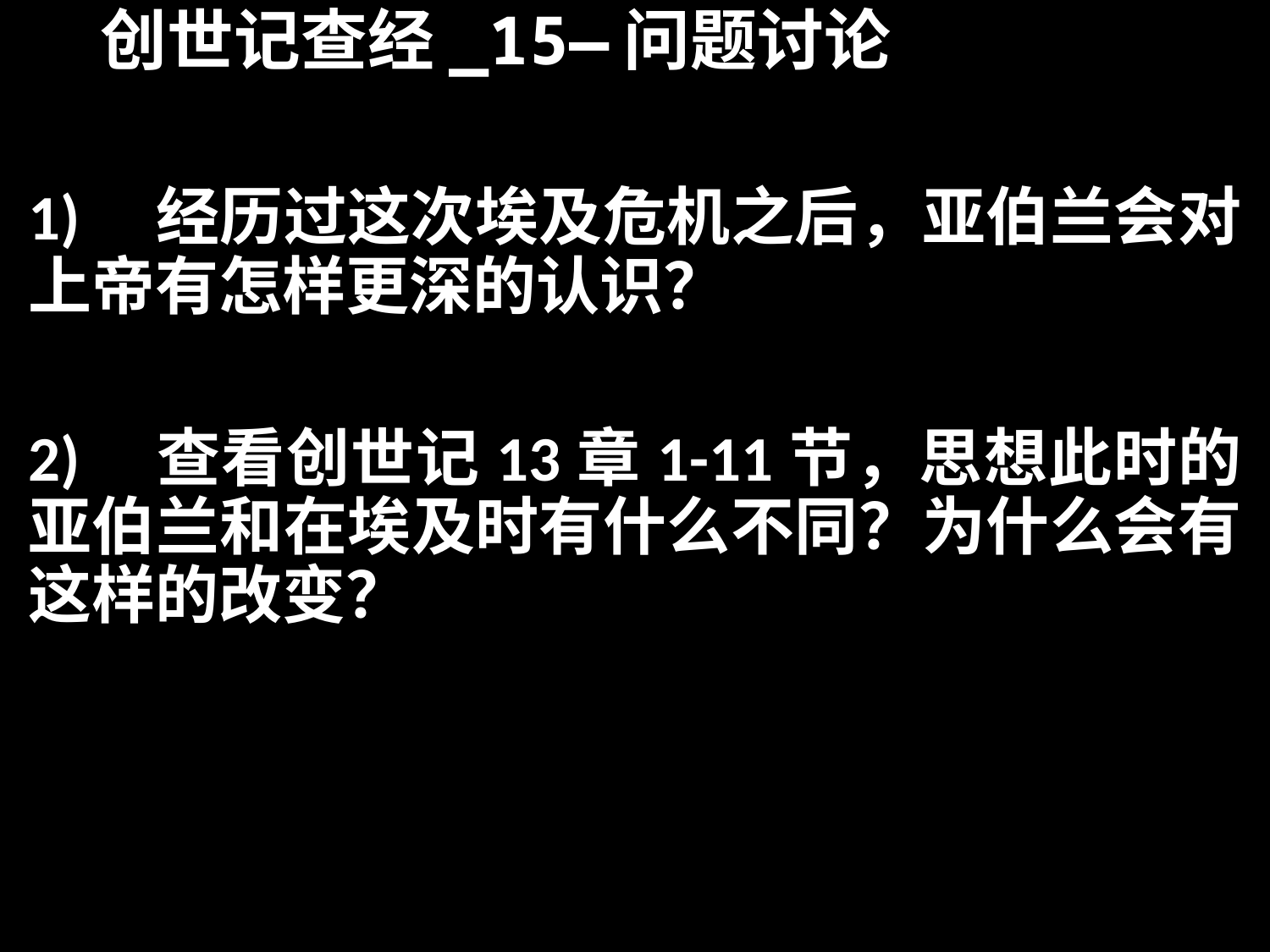

# 创世记查经_15—问题讨论

1)	经历过这次埃及危机之后，亚伯兰会对上帝有怎样更深的认识？

2)	查看创世记13章1-11节，思想此时的亚伯兰和在埃及时有什么不同？为什么会有这样的改变？